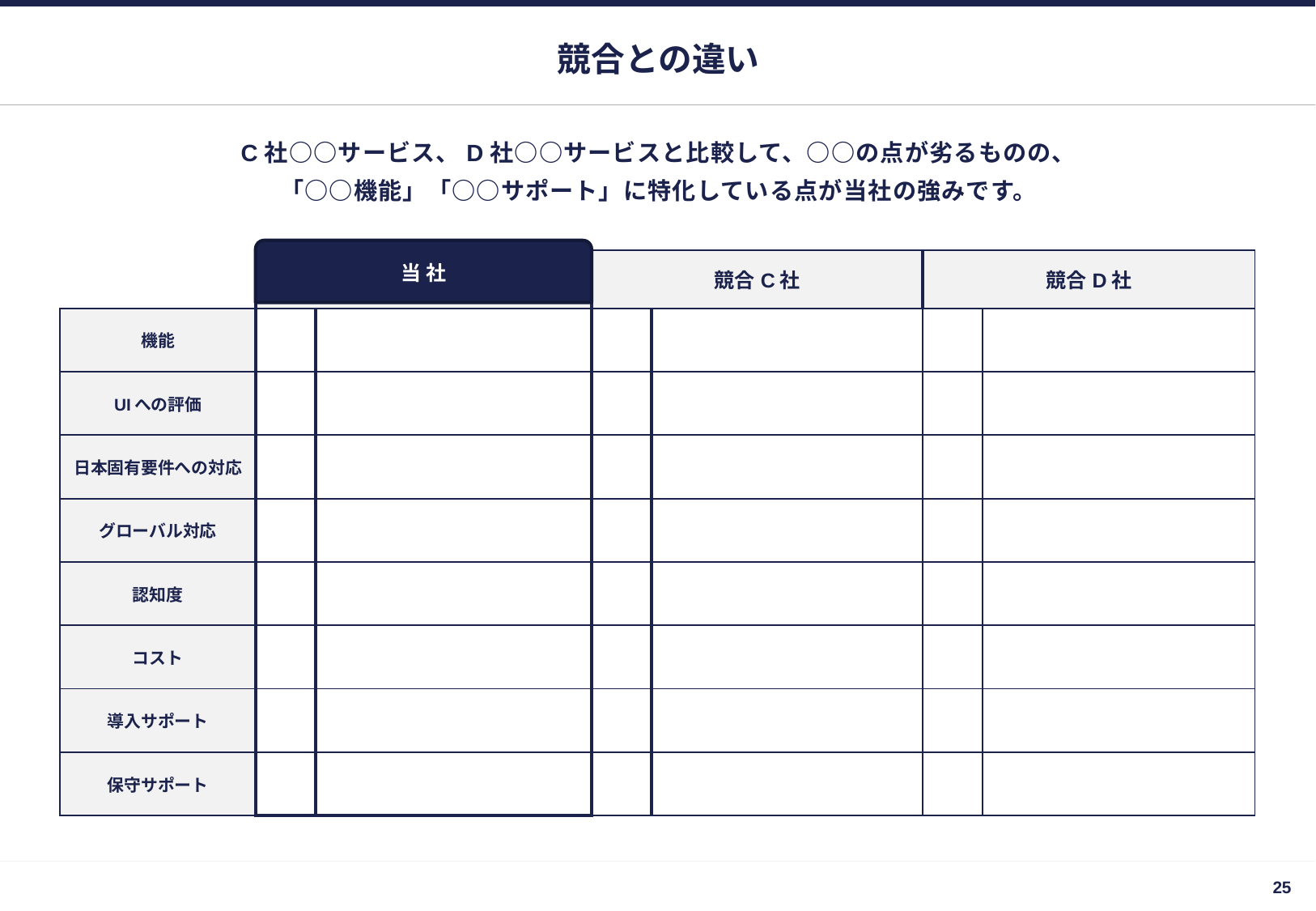

# 競合との違い
C社○○サービス、D社○○サービスと比較して、○○の点が劣るものの、
「○○機能」「○○サポート」に特化している点が当社の強みです。
当社
|  | 自社 |  | 競合C社 |  | 競合D社 |  |
| --- | --- | --- | --- | --- | --- | --- |
| 機能 |  |  |  |  |  |  |
| UIへの評価 |  |  |  |  |  |  |
| 日本固有要件への対応 |  |  |  |  |  |  |
| グローバル対応 |  |  |  |  |  |  |
| 認知度 |  |  |  |  |  |  |
| コスト |  |  |  |  |  |  |
| 導入サポート |  |  |  |  |  |  |
| 保守サポート |  |  |  |  |  |  |
25